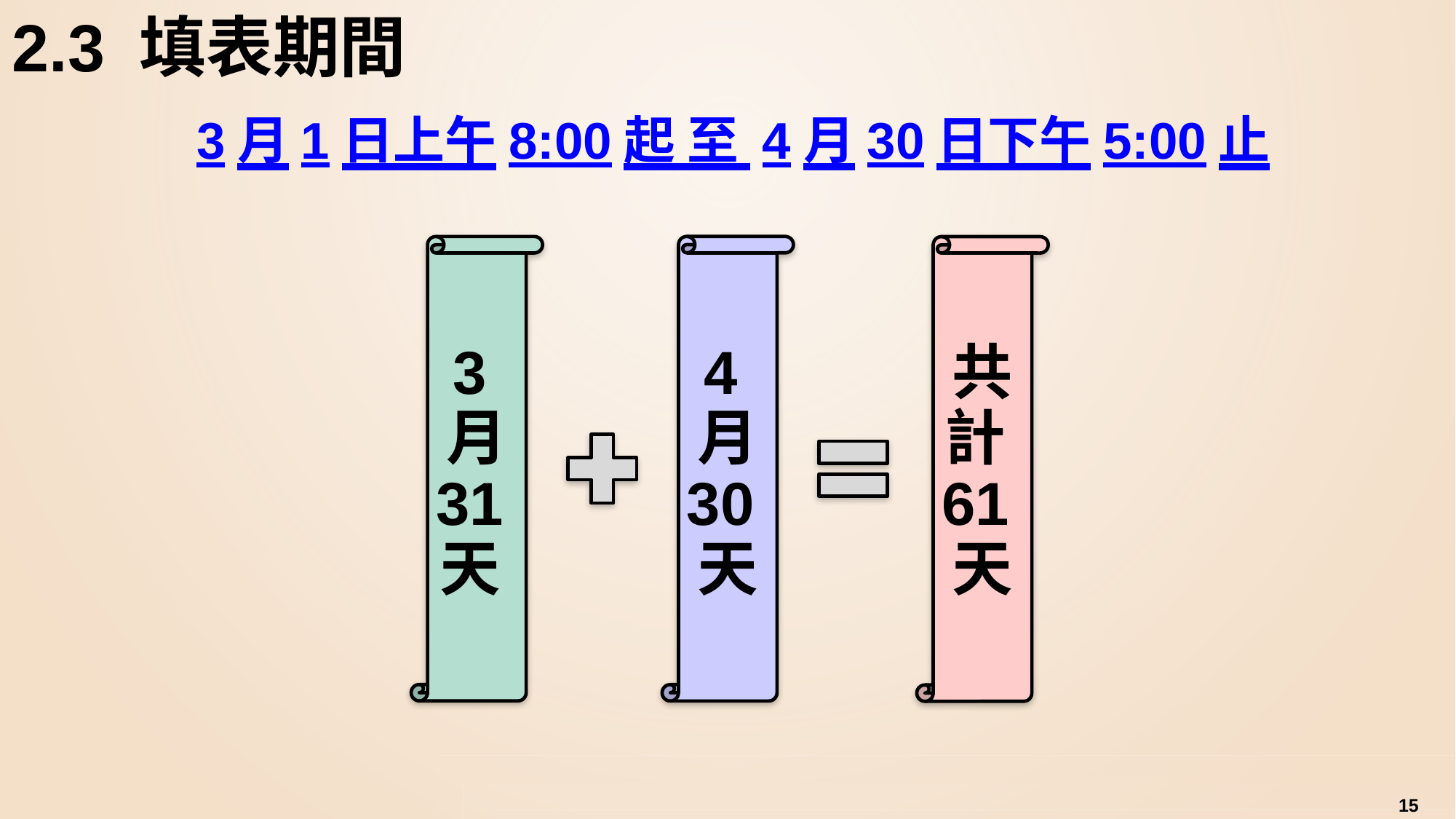

# 2.3 填表期間
 3月1日上午8:00起 至 4月30日下午5:00止
3月
31天

4月
30天

共計61天